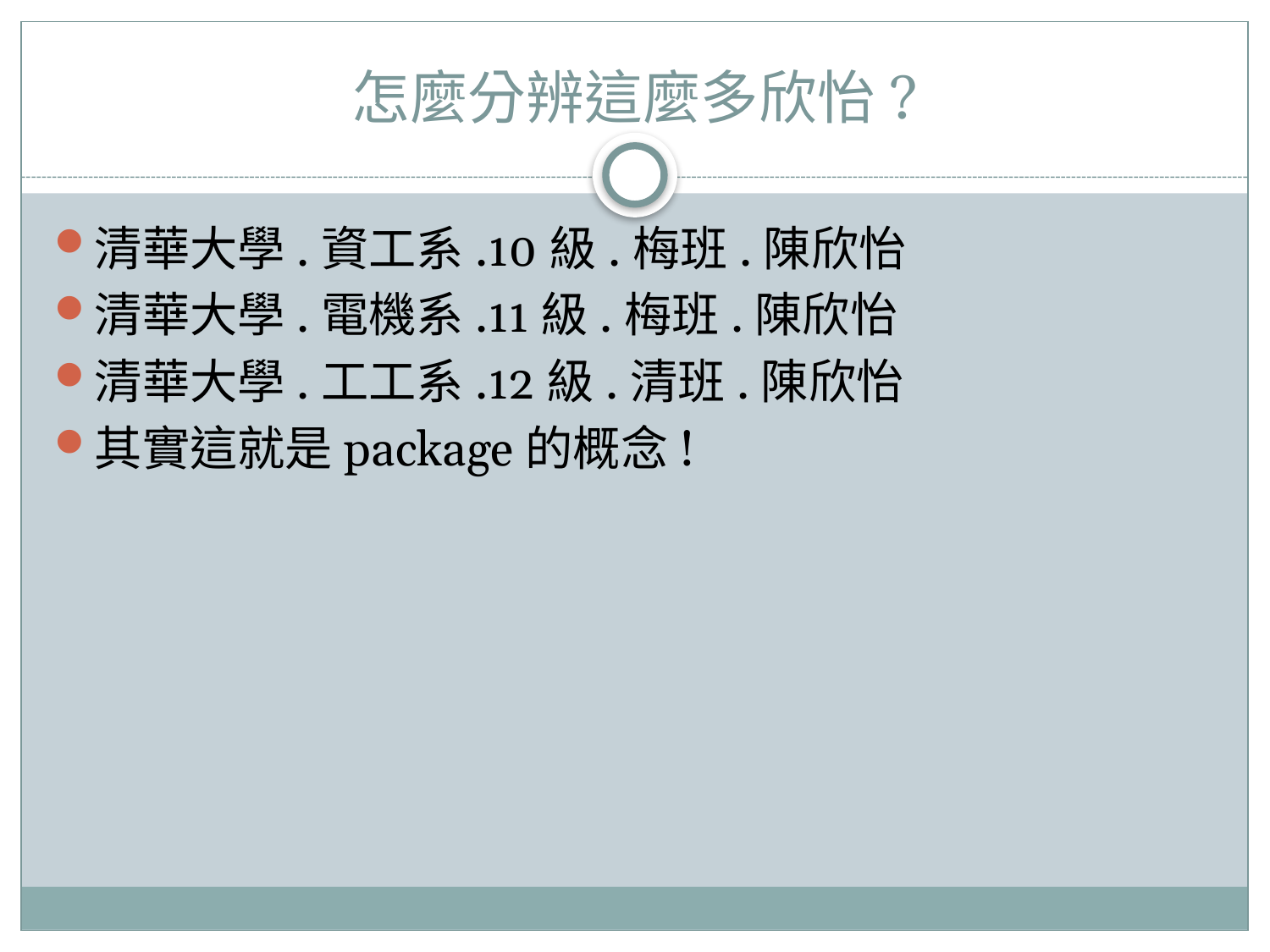

# 怎麼分辨這麼多欣怡?
清華大學.資工系.10級.梅班.陳欣怡
清華大學.電機系.11級.梅班.陳欣怡
清華大學.工工系.12級.清班.陳欣怡
其實這就是package的概念!